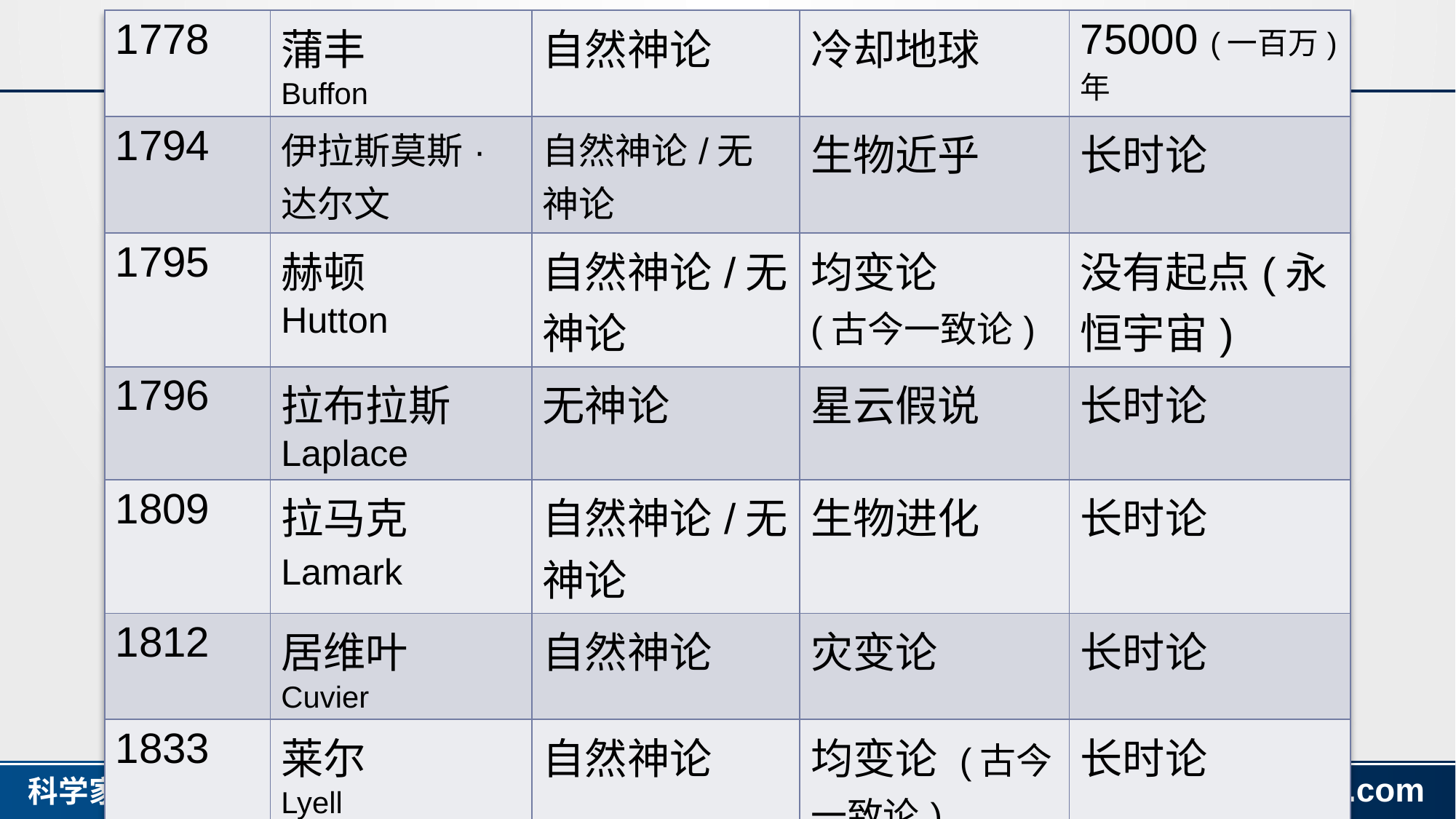

| 1778 | 蒲丰 Buffon | 自然神论 | 冷却地球 | 75000 (一百万)年 |
| --- | --- | --- | --- | --- |
| 1794 | 伊拉斯莫斯·达尔文 | 自然神论/无神论 | 生物近乎 | 长时论 |
| 1795 | 赫顿 Hutton | 自然神论/无神论 | 均变论 (古今一致论) | 没有起点(永恒宇宙) |
| 1796 | 拉布拉斯 Laplace | 无神论 | 星云假说 | 长时论 |
| 1809 | 拉马克 Lamark | 自然神论/无神论 | 生物进化 | 长时论 |
| 1812 | 居维叶 Cuvier | 自然神论 | 灾变论 | 长时论 |
| 1833 | 莱尔 Lyell | 自然神论 | 均变论 (古今一致论) | 长时论 |
#
|  |
| --- |
| 1778 蒲丰 自然神论 冷却地球 75000 (一百万)年 Buffon Deist Cooling earth 75000 (一百万)年 |
| 1795 赫顿 自然神论/无神论 均变论 没有起点(永恒宇宙) Hutton Deist / Atheist Uniformitarian Eternal universe |
| 1796 拉布拉斯 无神论 星云假说， 长时论 Laplace Atheist Nebular hypothesis Long ages |
| 1809 拉马克 自然神论/无神论 生物进化 长时论 Lamark Deist / Atheist Biological evolution Long ages |
| 1812 居维叶 自然神论 灾变论 长时论 Cuvier Deist Multiple catastrophies Long ages |
| 1833 莱尔 自然神论 均变论 长时论 Lyell Deist Uniformitarian Long ages |